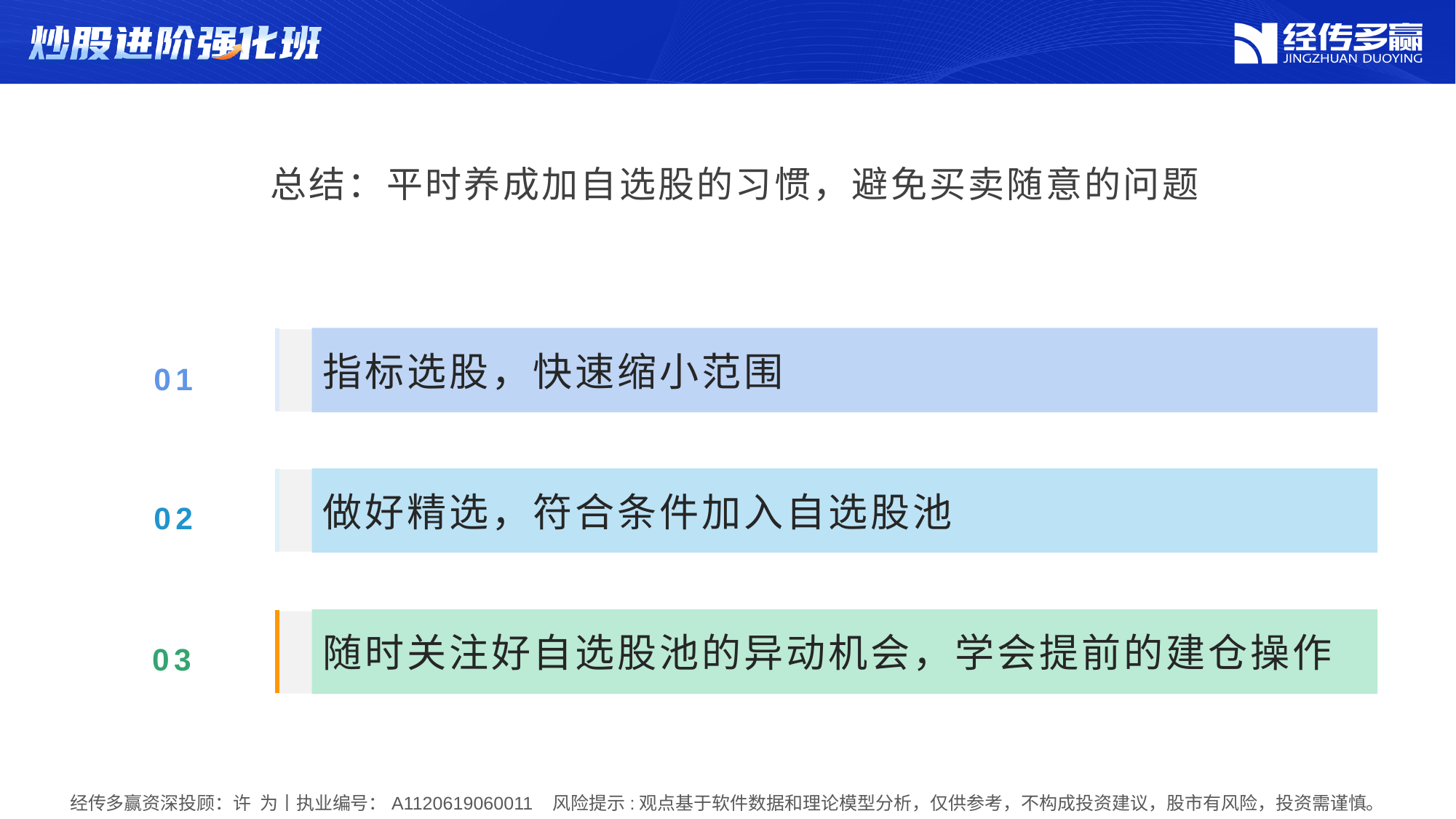

总结：平时养成加自选股的习惯，避免买卖随意的问题
指标选股，快速缩小范围

01
做好精选，符合条件加入自选股池

02
随时关注好自选股池的异动机会，学会提前的建仓操作

03